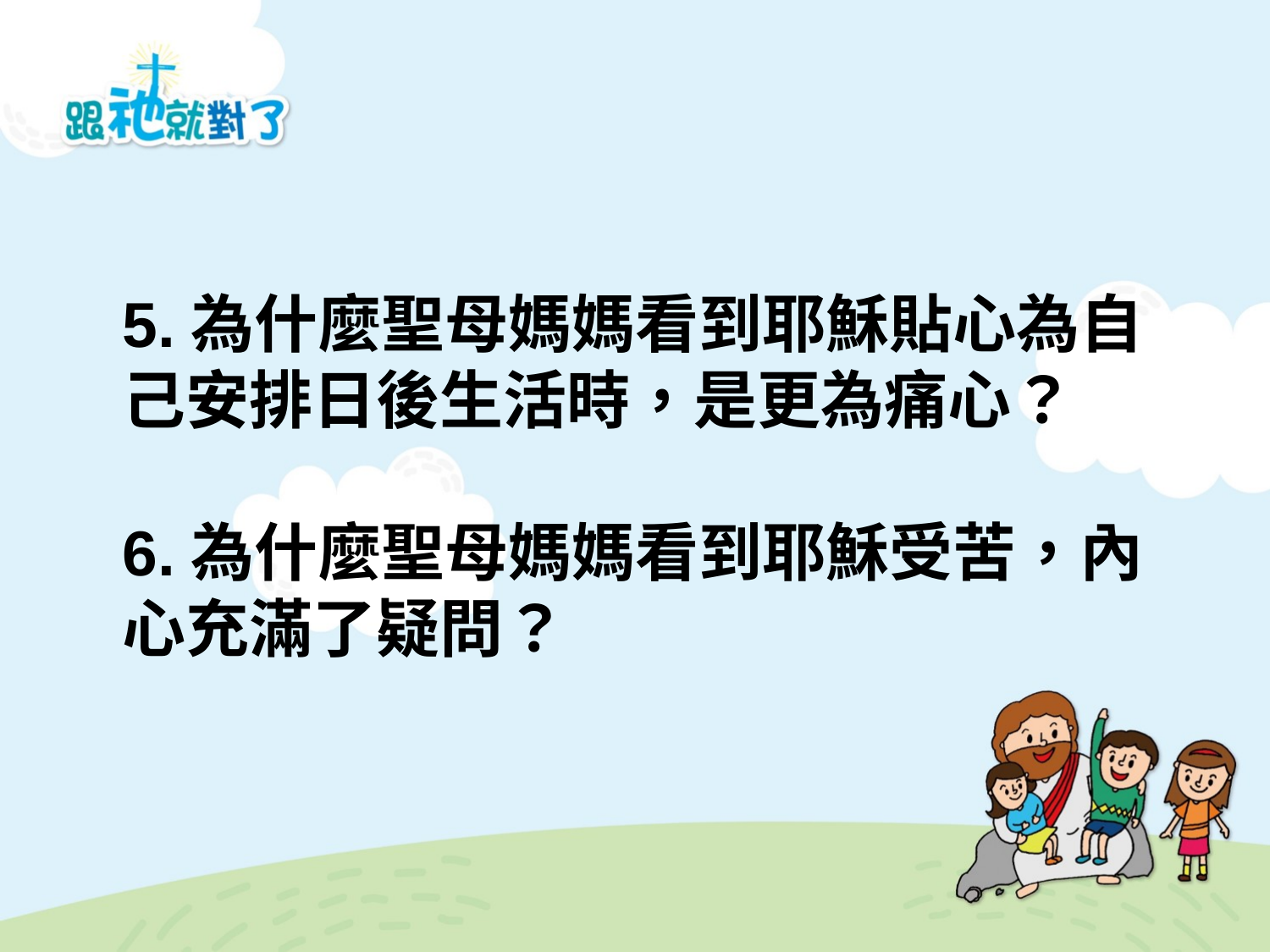

5.為什麼聖母媽媽看到耶穌貼心為自己安排日後生活時，是更為痛心？

6.為什麼聖母媽媽看到耶穌受苦，內心充滿了疑問？